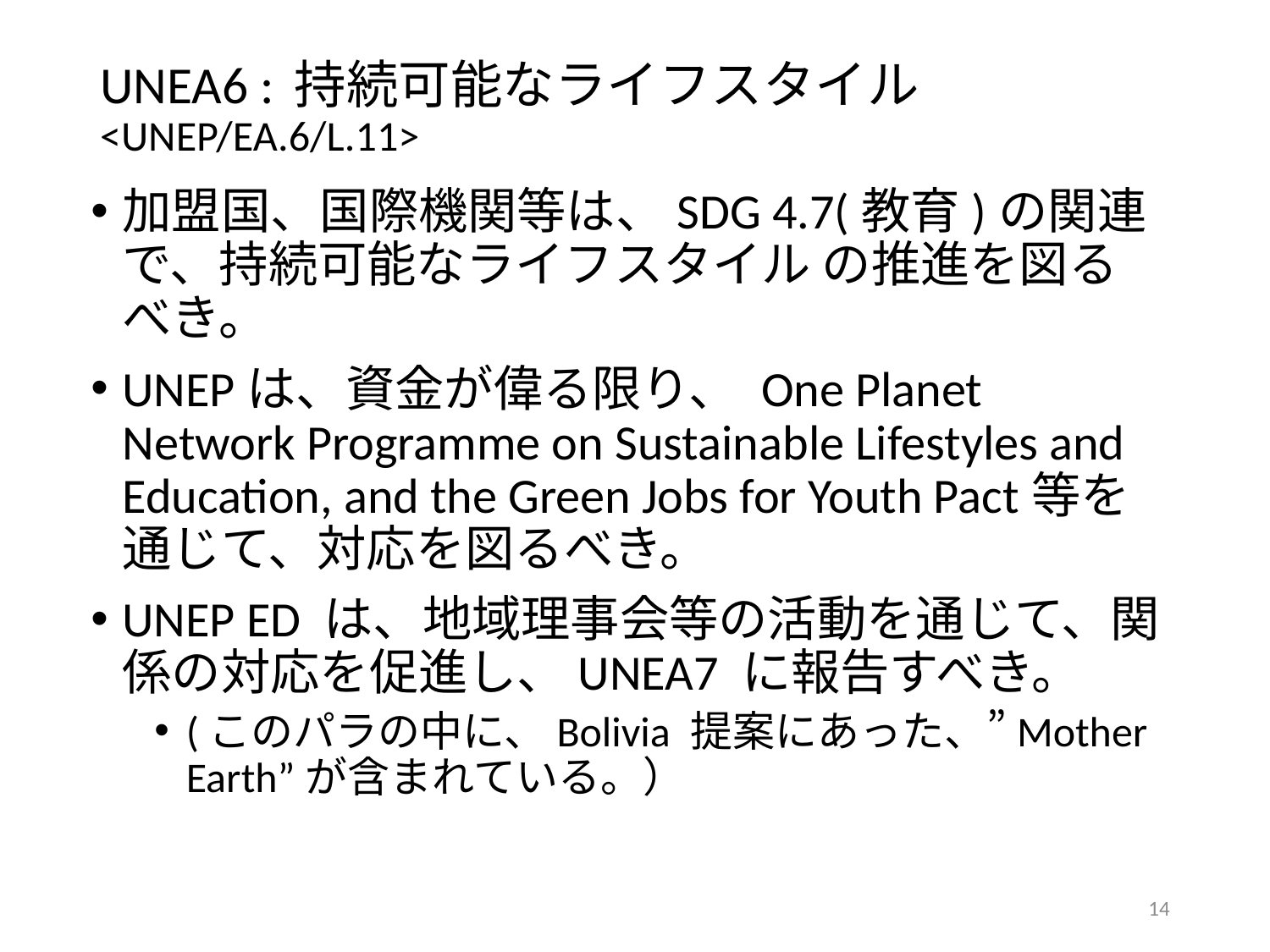

# UNEA6 : 持続可能なライフスタイル <UNEP/EA.6/L.11>
加盟国、国際機関等は、SDG 4.7(教育)の関連で、持続可能なライフスタイル の推進を図るべき。
UNEPは、資金が偉る限り、 One Planet Network Programme on Sustainable Lifestyles and Education, and the Green Jobs for Youth Pact等を通じて、対応を図るべき。
UNEP ED は、地域理事会等の活動を通じて、関係の対応を促進し、UNEA7 に報告すべき。
(このパラの中に、Bolivia 提案にあった、”Mother Earth”が含まれている。）

14